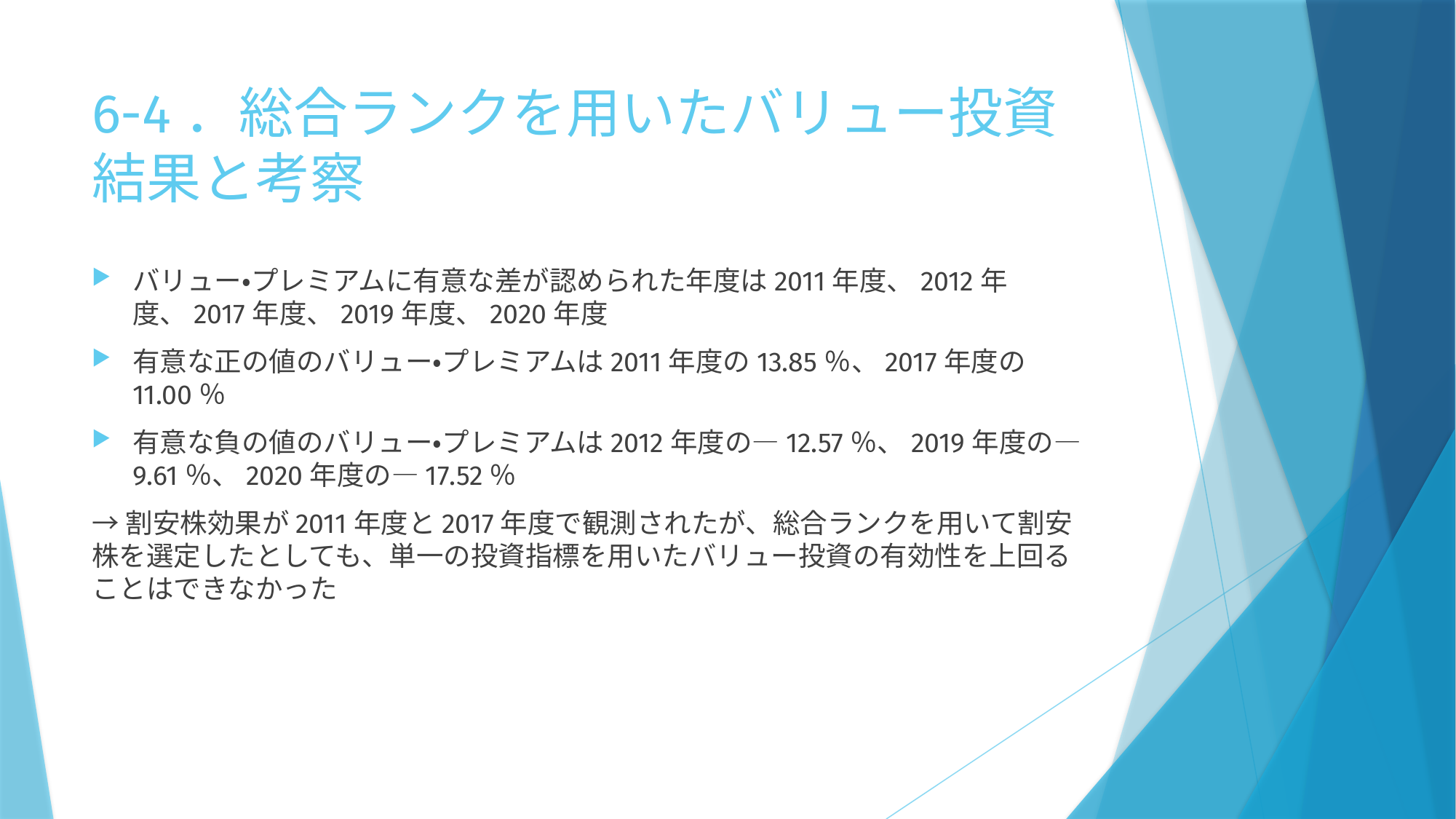

# 6-4．総合ランクを用いたバリュー投資結果と考察
バリュー・プレミアムに有意な差が認められた年度は2011年度、2012年度、2017年度、2019年度、2020年度
有意な正の値のバリュー・プレミアムは2011年度の13.85％、2017年度の11.00％
有意な負の値のバリュー・プレミアムは2012年度の―12.57％、2019年度の―9.61％、2020年度の―17.52％
→割安株効果が2011年度と2017年度で観測されたが、総合ランクを用いて割安株を選定したとしても、単一の投資指標を用いたバリュー投資の有効性を上回ることはできなかった